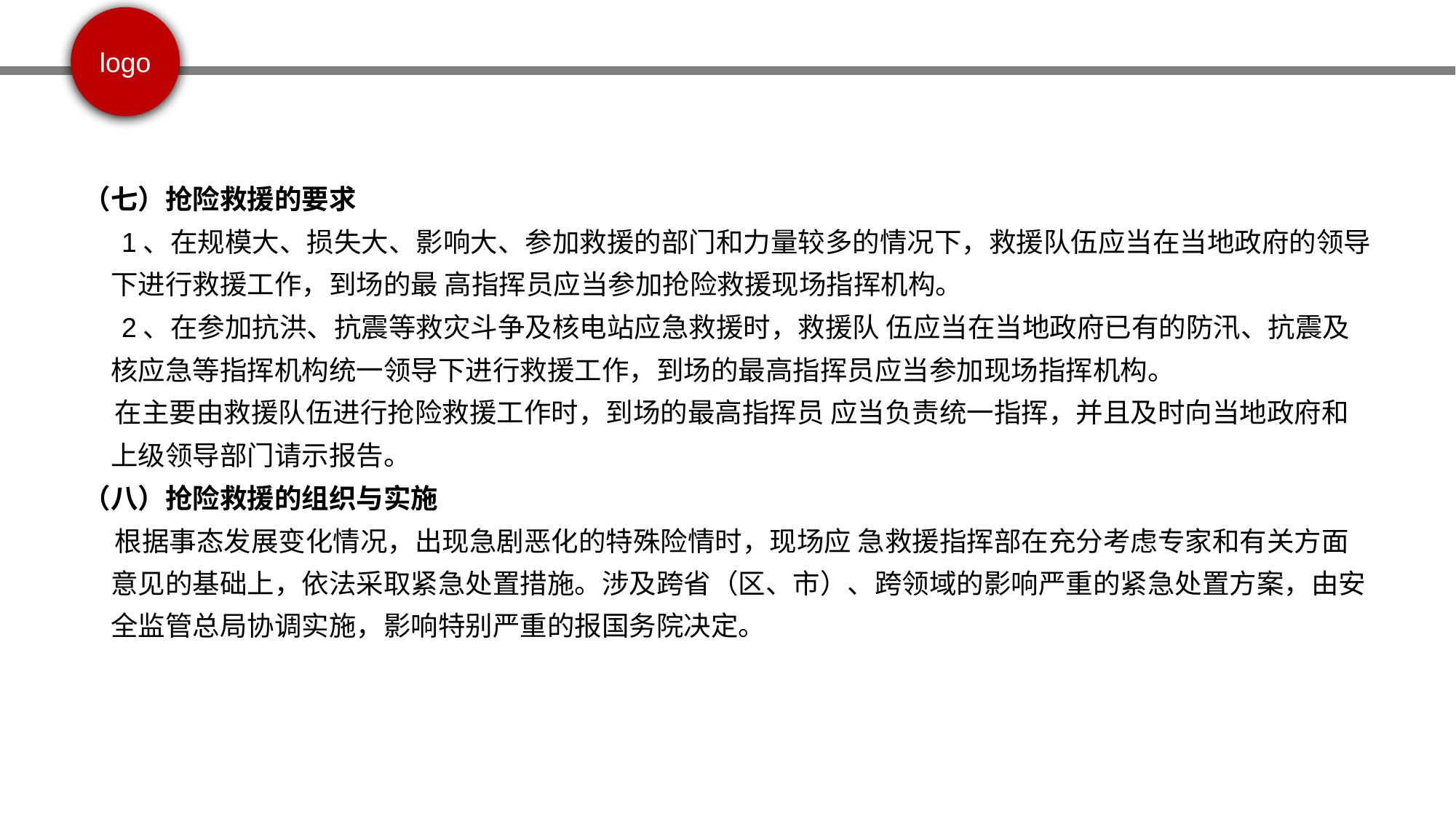

（七）抢险救援的要求
     1、在规模大、损失大、影响大、参加救援的部门和力量较多的情况下，救援队伍应当在当地政府的领导下进行救援工作，到场的最 高指挥员应当参加抢险救援现场指挥机构。
     2、在参加抗洪、抗震等救灾斗争及核电站应急救援时，救援队 伍应当在当地政府已有的防汛、抗震及核应急等指挥机构统一领导下进行救援工作，到场的最高指挥员应当参加现场指挥机构。
    在主要由救援队伍进行抢险救援工作时，到场的最高指挥员 应当负责统一指挥，并且及时向当地政府和上级领导部门请示报告。
（八）抢险救援的组织与实施
    根据事态发展变化情况，出现急剧恶化的特殊险情时，现场应 急救援指挥部在充分考虑专家和有关方面意见的基础上，依法采取紧急处置措施。涉及跨省（区、市）、跨领域的影响严重的紧急处置方案，由安全监管总局协调实施，影响特别严重的报国务院决定。